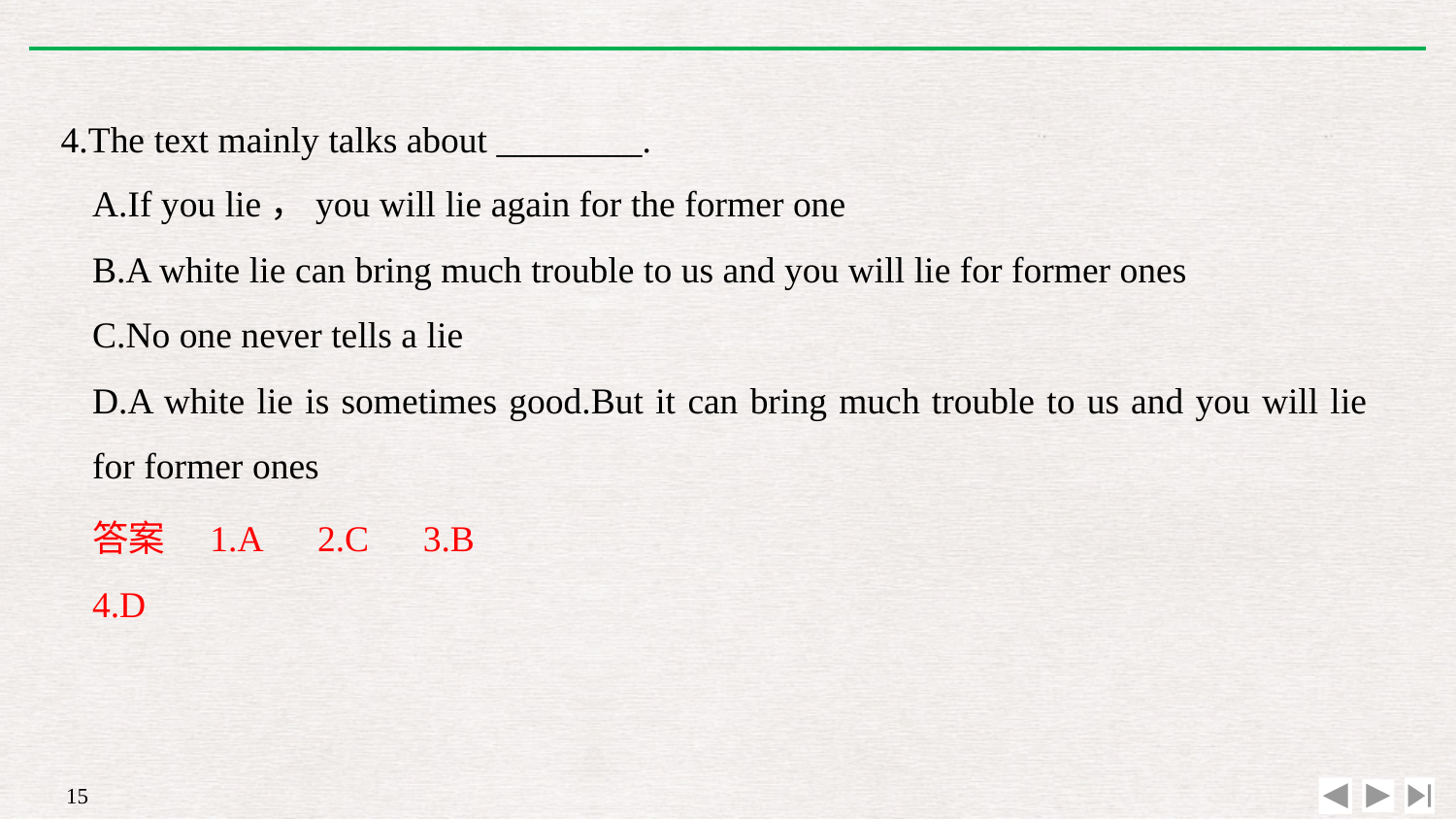

4.The text mainly talks about ________.
A.If you lie，you will lie again for the former one
B.A white lie can bring much trouble to us and you will lie for former ones
C.No one never tells a lie
D.A white lie is sometimes good.But it can bring much trouble to us and you will lie for former ones
答案　1.A　2.C　3.B　4.D